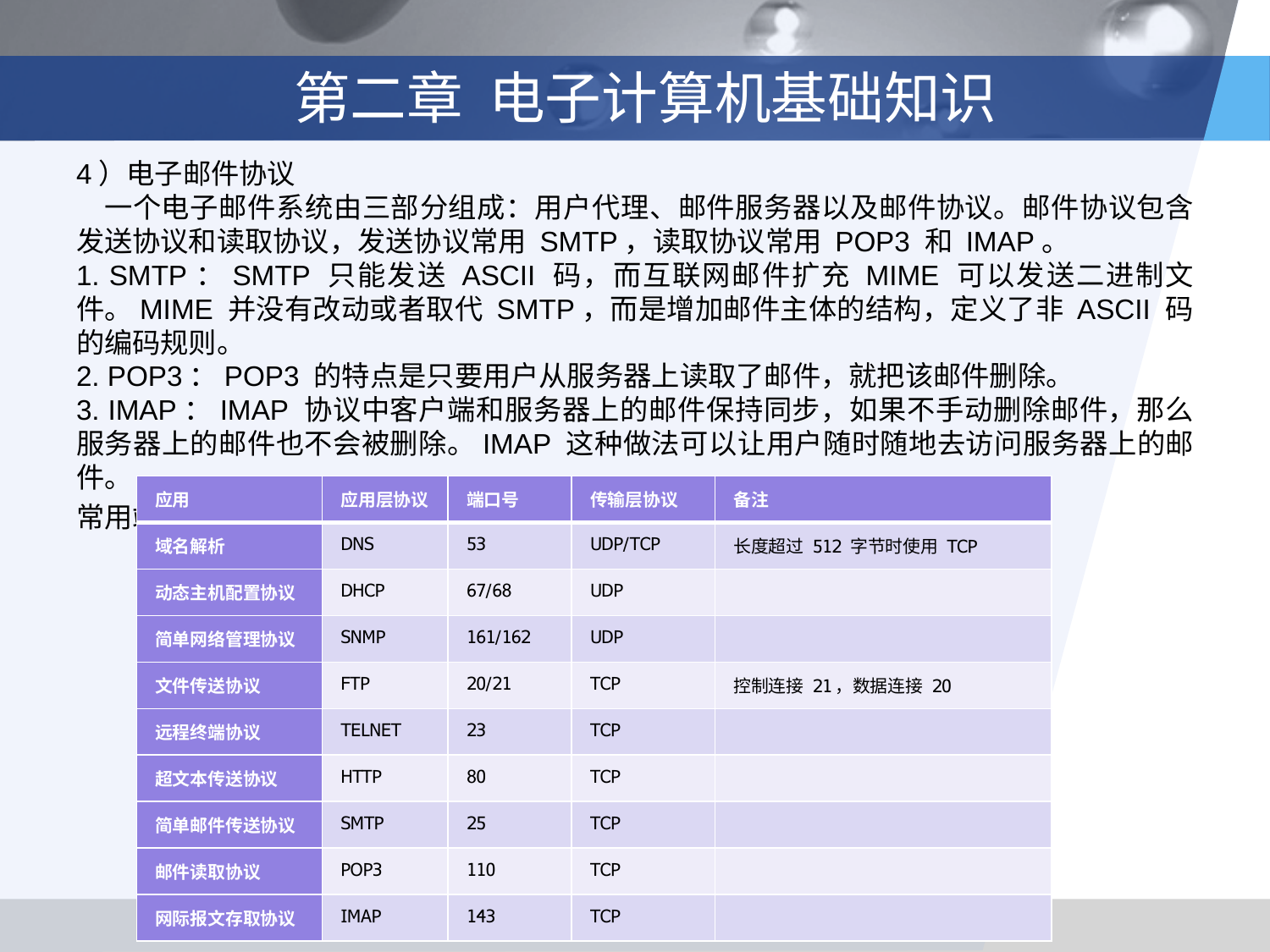

# 第二章  电子计算机基础知识
4）电子邮件协议
   一个电子邮件系统由三部分组成：用户代理、邮件服务器以及邮件协议。邮件协议包含发送协议和读取协议，发送协议常用 SMTP，读取协议常用 POP3 和 IMAP。
1. SMTP：SMTP 只能发送 ASCII 码，而互联网邮件扩充 MIME 可以发送二进制文件。MIME 并没有改动或者取代 SMTP，而是增加邮件主体的结构，定义了非 ASCII 码的编码规则。
2. POP3：POP3 的特点是只要用户从服务器上读取了邮件，就把该邮件删除。
3. IMAP：IMAP 协议中客户端和服务器上的邮件保持同步，如果不手动删除邮件，那么服务器上的邮件也不会被删除。IMAP 这种做法可以让用户随时随地去访问服务器上的邮件。
常用端口如下表所示：

| 应用 | 应用层协议 | 端口号 | 传输层协议 | 备注 |
| --- | --- | --- | --- | --- |
| 域名解析 | DNS | 53 | UDP/TCP | 长度超过 512 字节时使用 TCP |
| 动态主机配置协议 | DHCP | 67/68 | UDP |  |
| 简单网络管理协议 | SNMP | 161/162 | UDP |  |
| 文件传送协议 | FTP | 20/21 | TCP | 控制连接 21，数据连接 20 |
| 远程终端协议 | TELNET | 23 | TCP |  |
| 超文本传送协议 | HTTP | 80 | TCP |  |
| 简单邮件传送协议 | SMTP | 25 | TCP |  |
| 邮件读取协议 | POP3 | 110 | TCP |  |
| 网际报文存取协议 | IMAP | 143 | TCP |  |